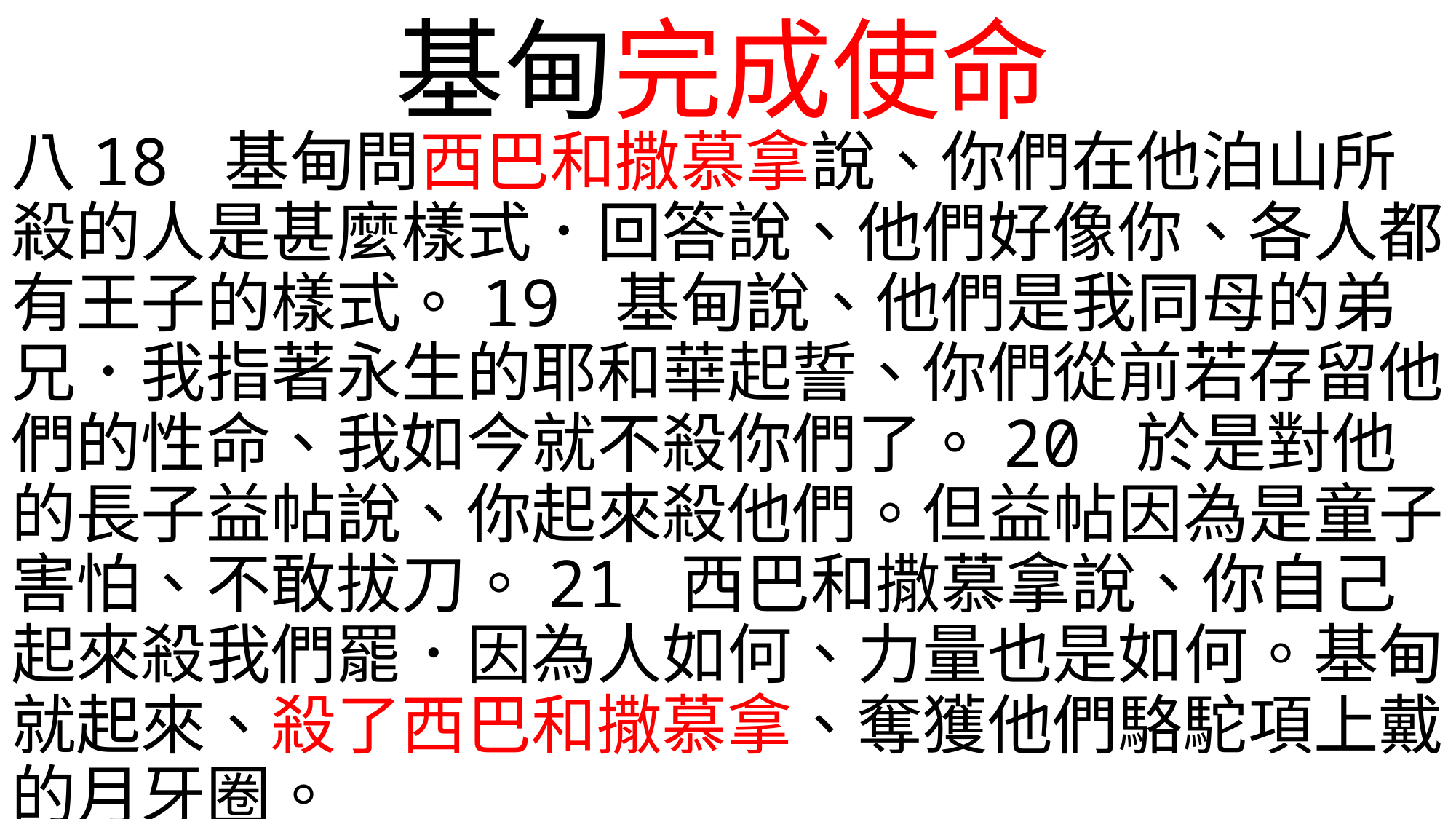

# 基甸完成使命
八18 基甸問西巴和撒慕拿說、你們在他泊山所殺的人是甚麼樣式．回答說、他們好像你、各人都有王子的樣式。19 基甸說、他們是我同母的弟兄．我指著永生的耶和華起誓、你們從前若存留他們的性命、我如今就不殺你們了。20 於是對他的長子益帖說、你起來殺他們。但益帖因為是童子、害怕、不敢拔刀。21 西巴和撒慕拿說、你自己起來殺我們罷．因為人如何、力量也是如何。基甸就起來、殺了西巴和撒慕拿、奪獲他們駱駝項上戴的月牙圈。